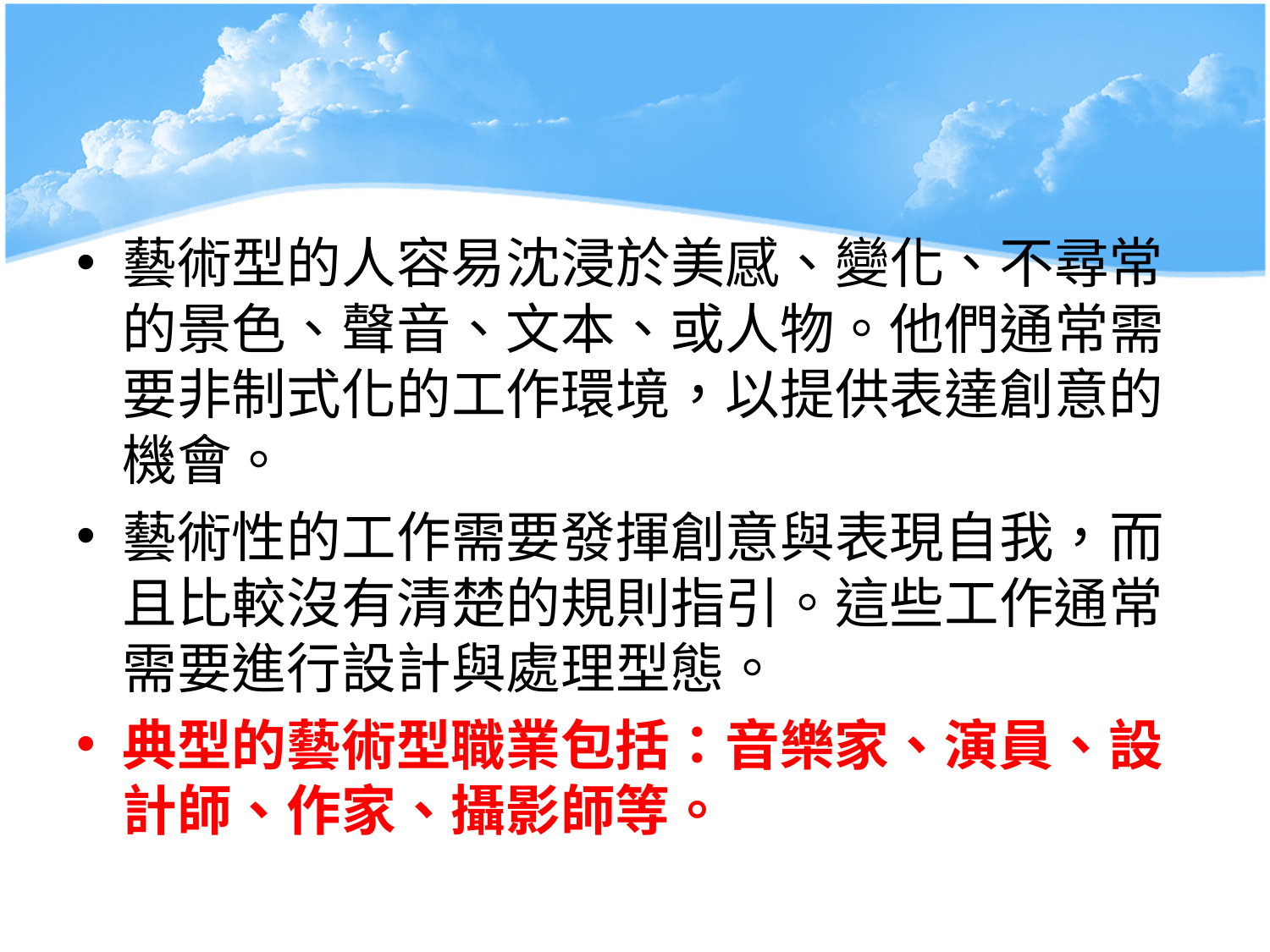

#
藝術型的人容易沈浸於美感、變化、不尋常的景色、聲音、文本、或人物。他們通常需要非制式化的工作環境，以提供表達創意的機會。
藝術性的工作需要發揮創意與表現自我，而且比較沒有清楚的規則指引。這些工作通常需要進行設計與處理型態。
典型的藝術型職業包括：音樂家、演員、設計師、作家、攝影師等。